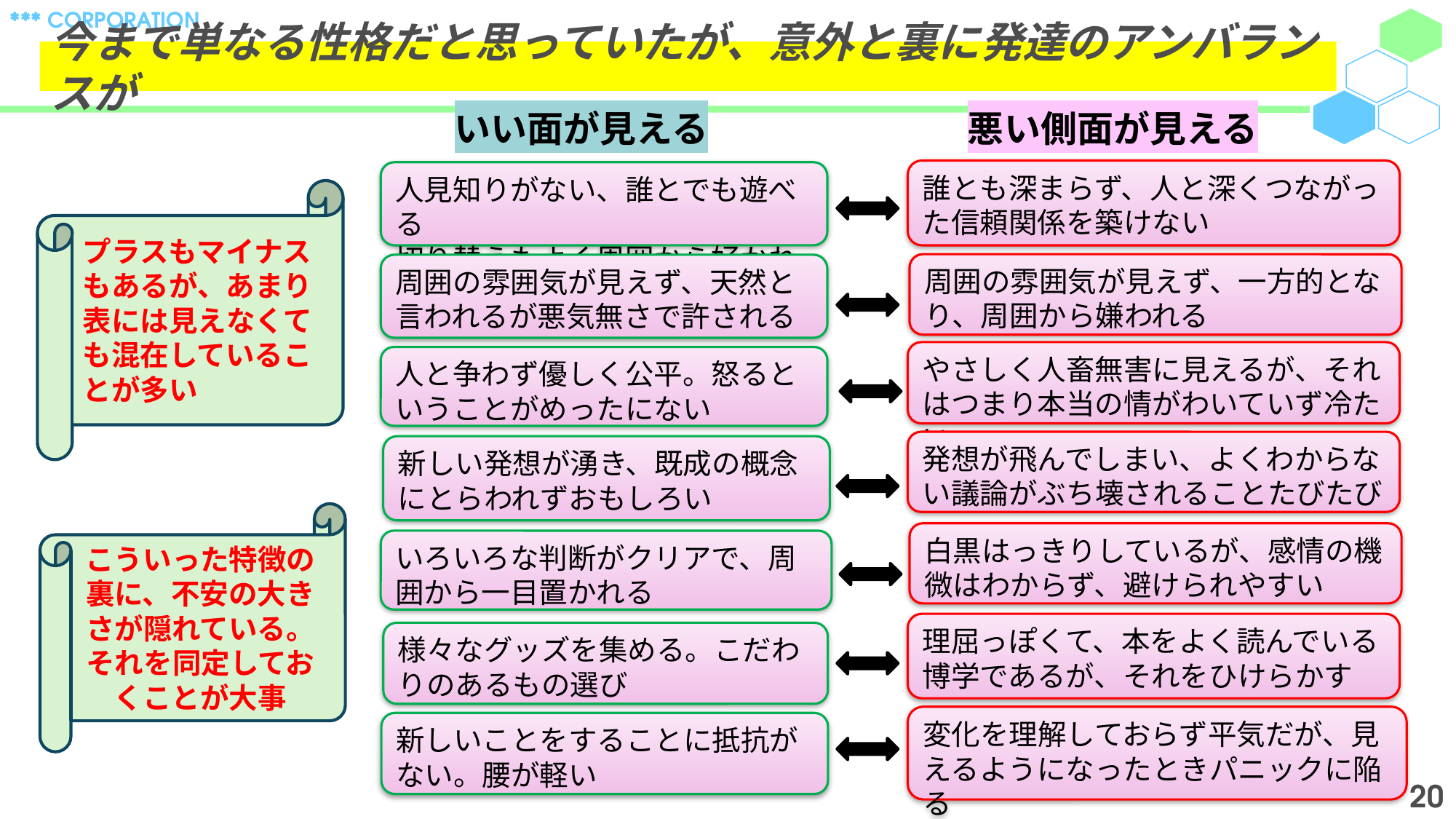

# 今まで単なる性格だと思っていたが、意外と裏に発達のアンバランスが
いい面が見える
悪い側面が見える
誰とも深まらず、人と深くつながった信頼関係を築けない
人見知りがない、誰とでも遊べる
切り替えもよく周囲から好かれる
プラスもマイナスもあるが、あまり表には見えなくても混在していることが多い

周囲の雰囲気が見えず、一方的となり、周囲から嫌われる
周囲の雰囲気が見えず、天然と言われるが悪気無さで許される

やさしく人畜無害に見えるが、それはつまり本当の情がわいていず冷たい
人と争わず優しく公平。怒るということがめったにない

発想が飛んでしまい、よくわからない議論がぶち壊されることたびたび
新しい発想が湧き、既成の概念にとらわれずおもしろい

こういった特徴の裏に、不安の大きさが隠れている。それを同定しておくことが大事
白黒はっきりしているが、感情の機微はわからず、避けられやすい
いろいろな判断がクリアで、周囲から一目置かれる

理屈っぽくて、本をよく読んでいる博学であるが、それをひけらかす
様々なグッズを集める。こだわりのあるもの選び

変化を理解しておらず平気だが、見えるようになったときパニックに陥る
新しいことをすることに抵抗がない。腰が軽い

20